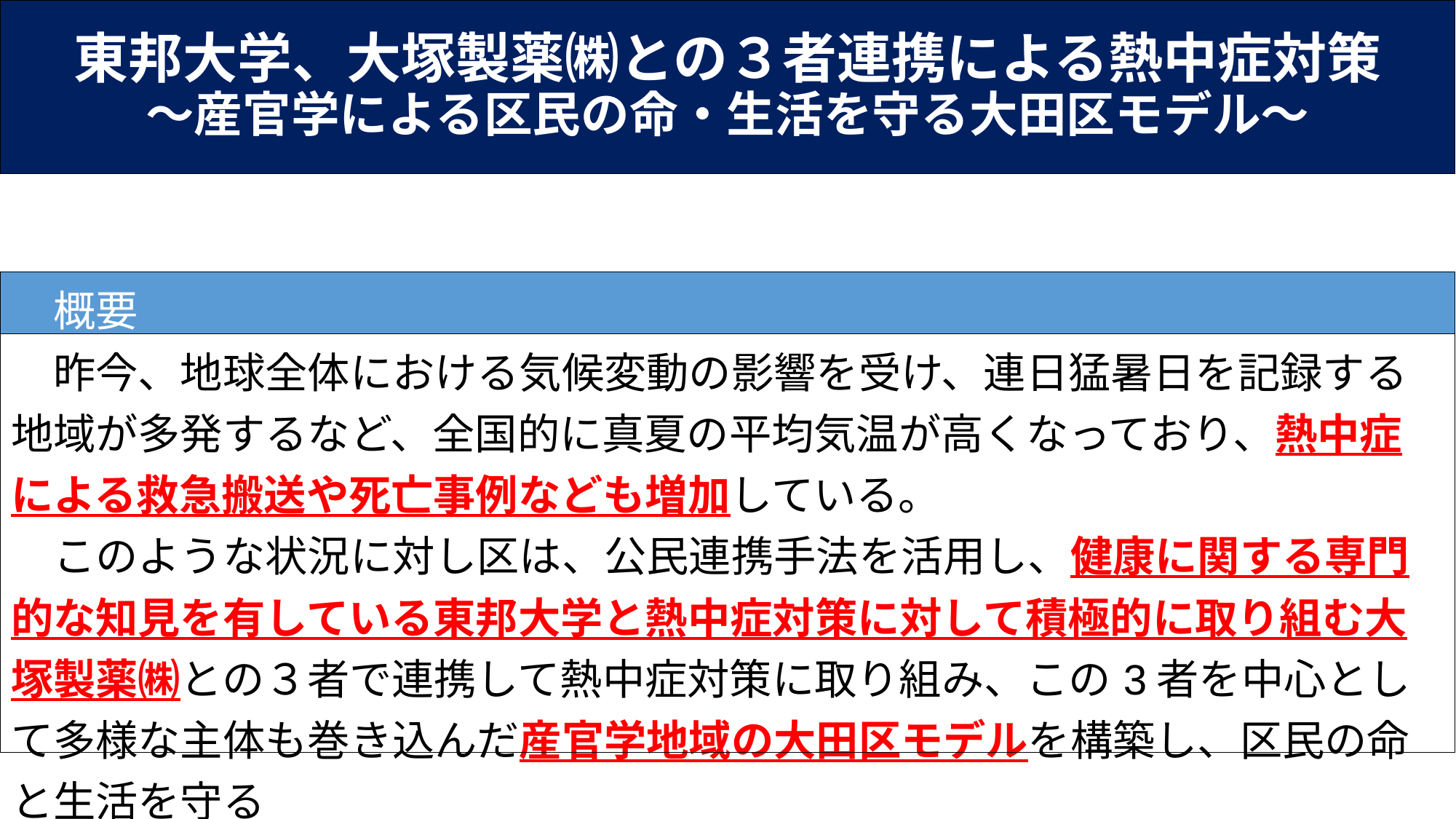

# 東邦大学、大塚製薬㈱との３者連携による熱中症対策 ～産官学による区民の命・生活を守る大田区モデル～

| 概要 |
| --- |
| 昨今、地球全体における気候変動の影響を受け、連日猛暑日を記録する地域が多発するなど、全国的に真夏の平均気温が高くなっており、熱中症による救急搬送や死亡事例なども増加している。 　このような状況に対し区は、公民連携手法を活用し、健康に関する専門的な知見を有している東邦大学と熱中症対策に対して積極的に取り組む大塚製薬㈱との３者で連携して熱中症対策に取り組み、この3者を中心として多様な主体も巻き込んだ産官学地域の大田区モデルを構築し、区民の命と生活を守る |